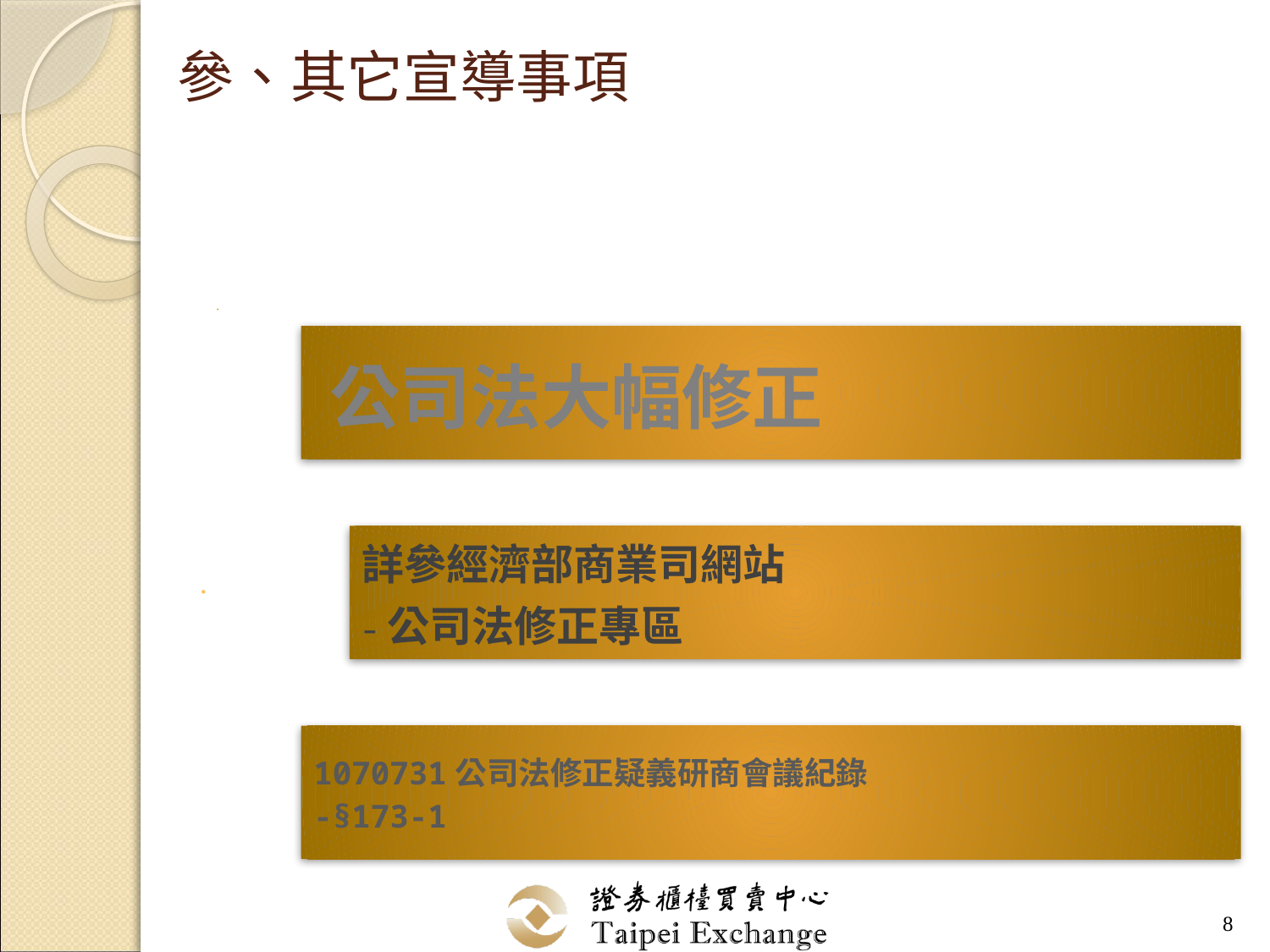

# 參、其它宣導事項
 公司法大幅修正
詳參經濟部商業司網站
-公司法修正專區
1070731公司法修正疑義研商會議紀錄
-§173-1
8